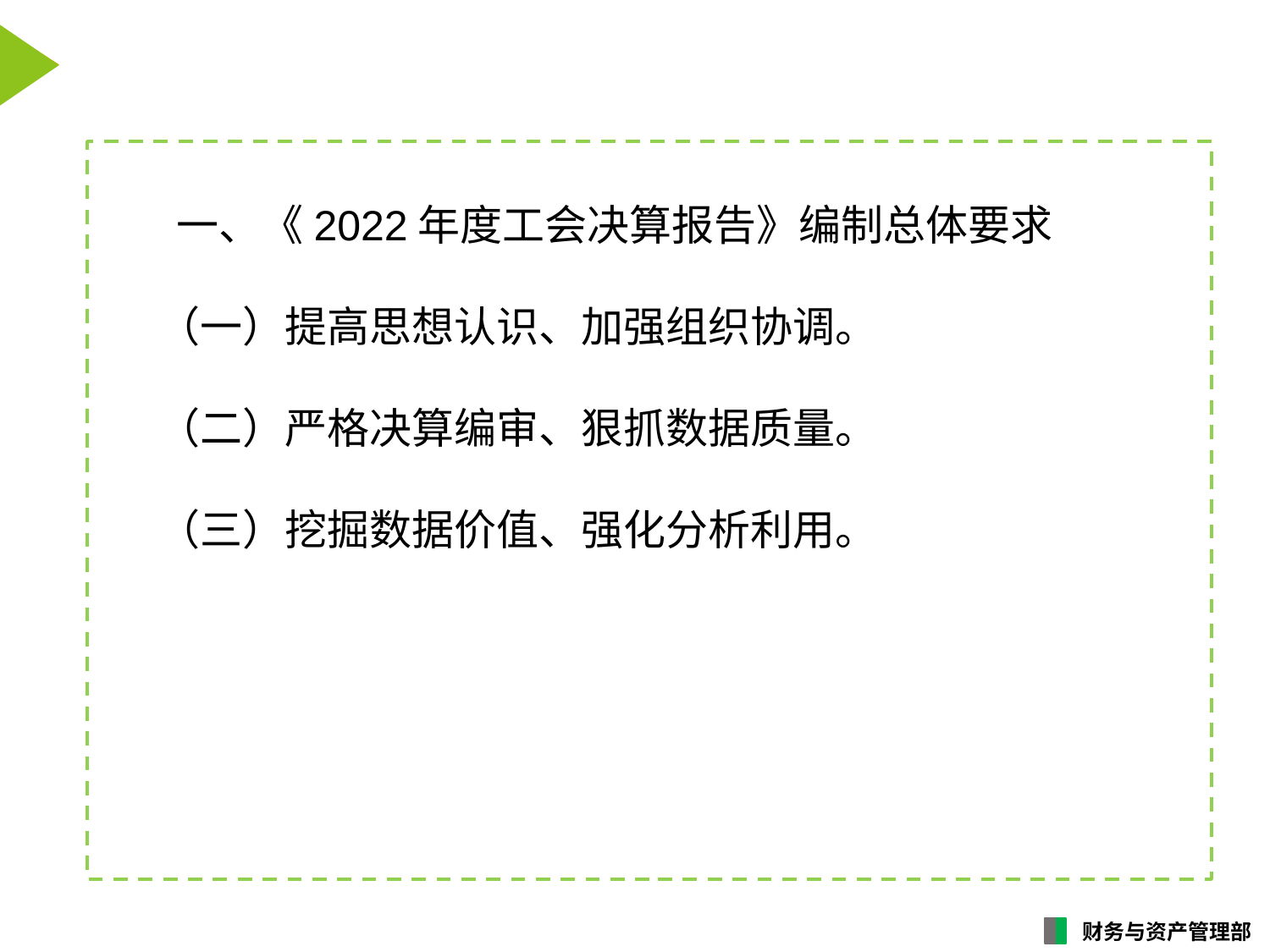

一、《2022年度工会决算报告》编制总体要求
     （一）提高思想认识、加强组织协调。
     （二）严格决算编审、狠抓数据质量。
     （三）挖掘数据价值、强化分析利用。